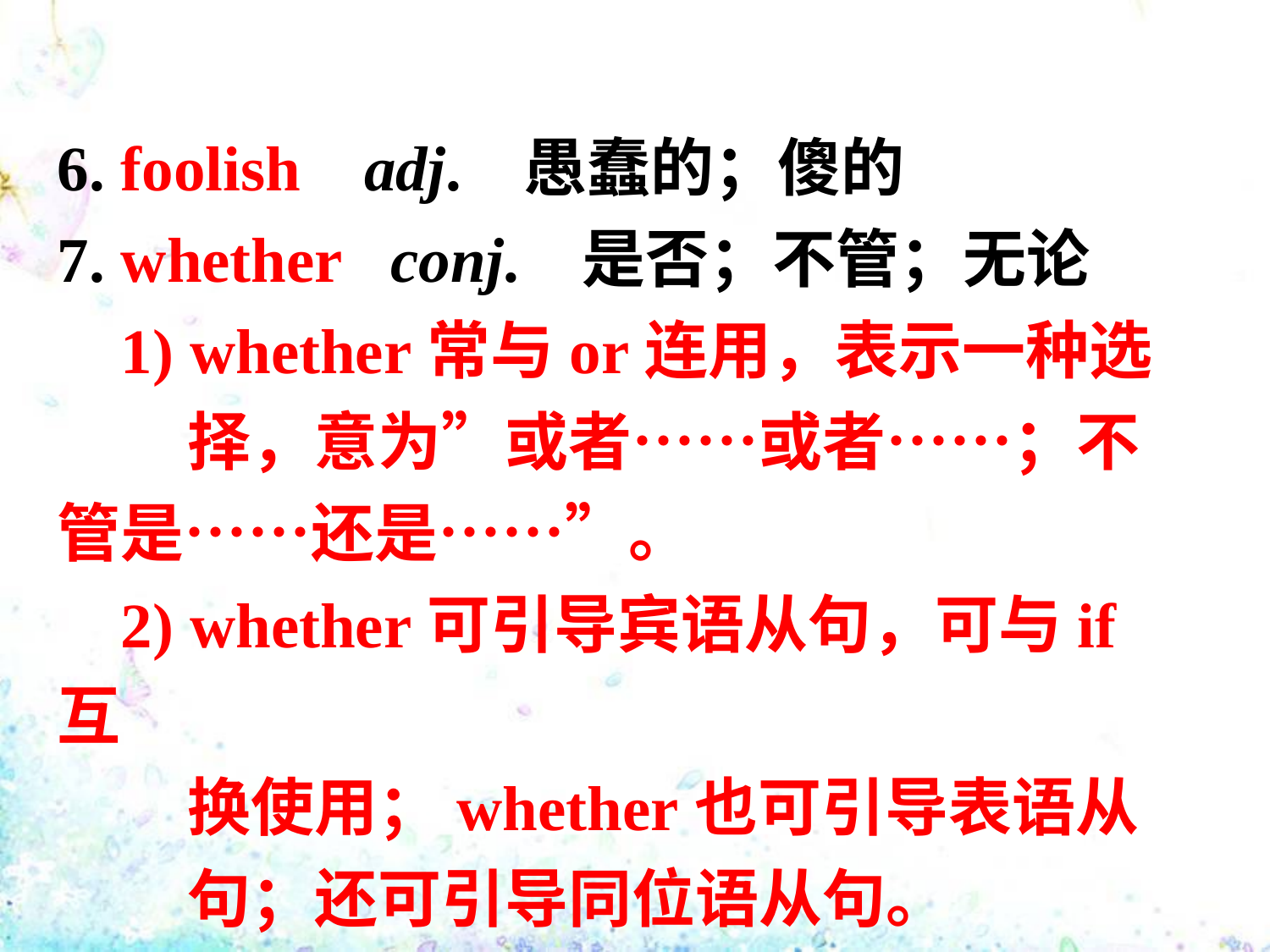

6. foolish    adj.   愚蠢的；傻的
7. whether   conj.   是否；不管；无论
    1) whether常与or连用，表示一种选
        择，意为”或者……或者……；不管是……还是……”。
    2) whether可引导宾语从句，可与if互
        换使用；whether也可引导表语从
        句；还可引导同位语从句。